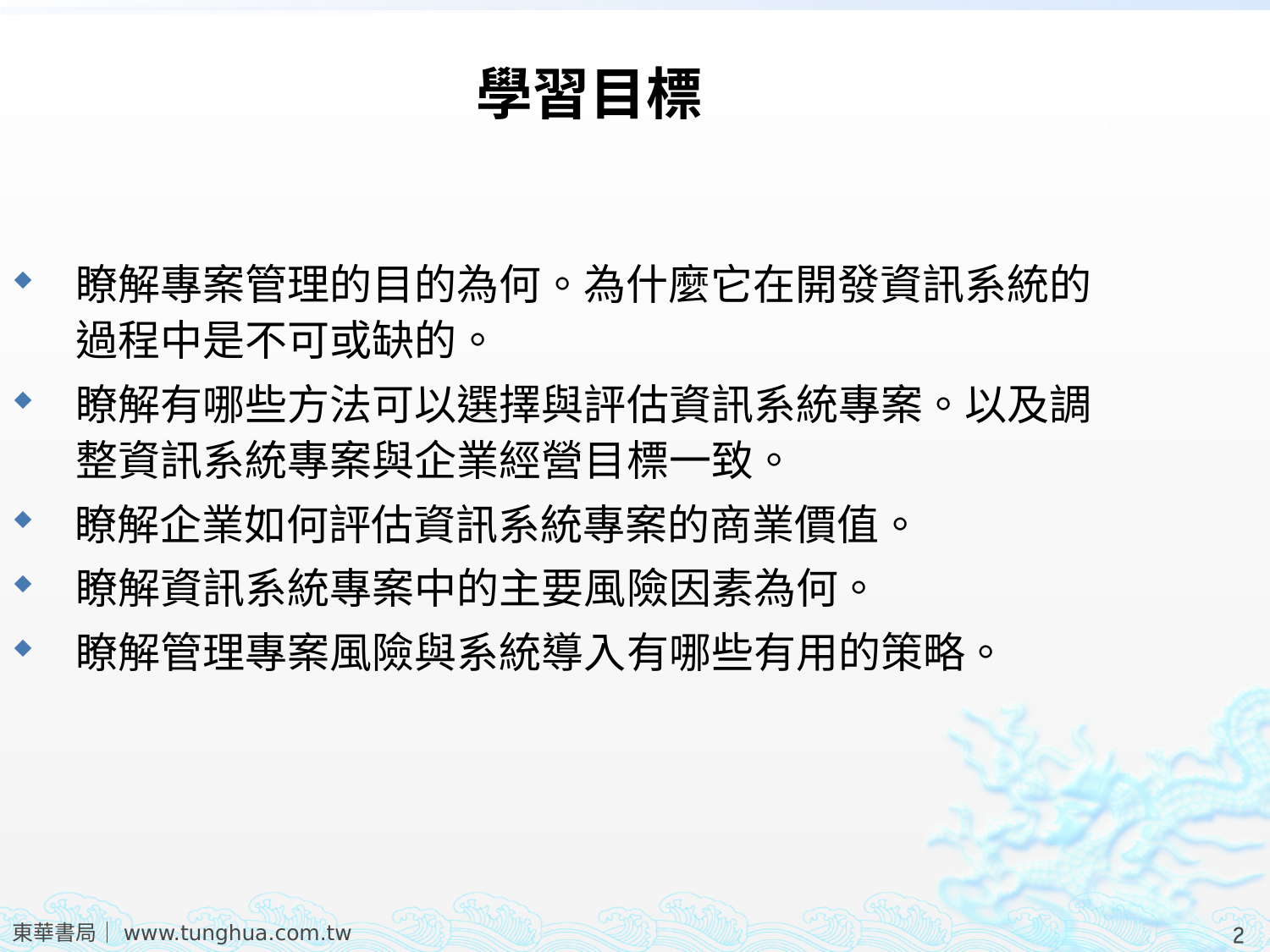

學習目標
瞭解專案管理的目的為何。為什麼它在開發資訊系統的過程中是不可或缺的。
瞭解有哪些方法可以選擇與評估資訊系統專案。以及調整資訊系統專案與企業經營目標一致。
瞭解企業如何評估資訊系統專案的商業價值。
瞭解資訊系統專案中的主要風險因素為何。
瞭解管理專案風險與系統導入有哪些有用的策略。